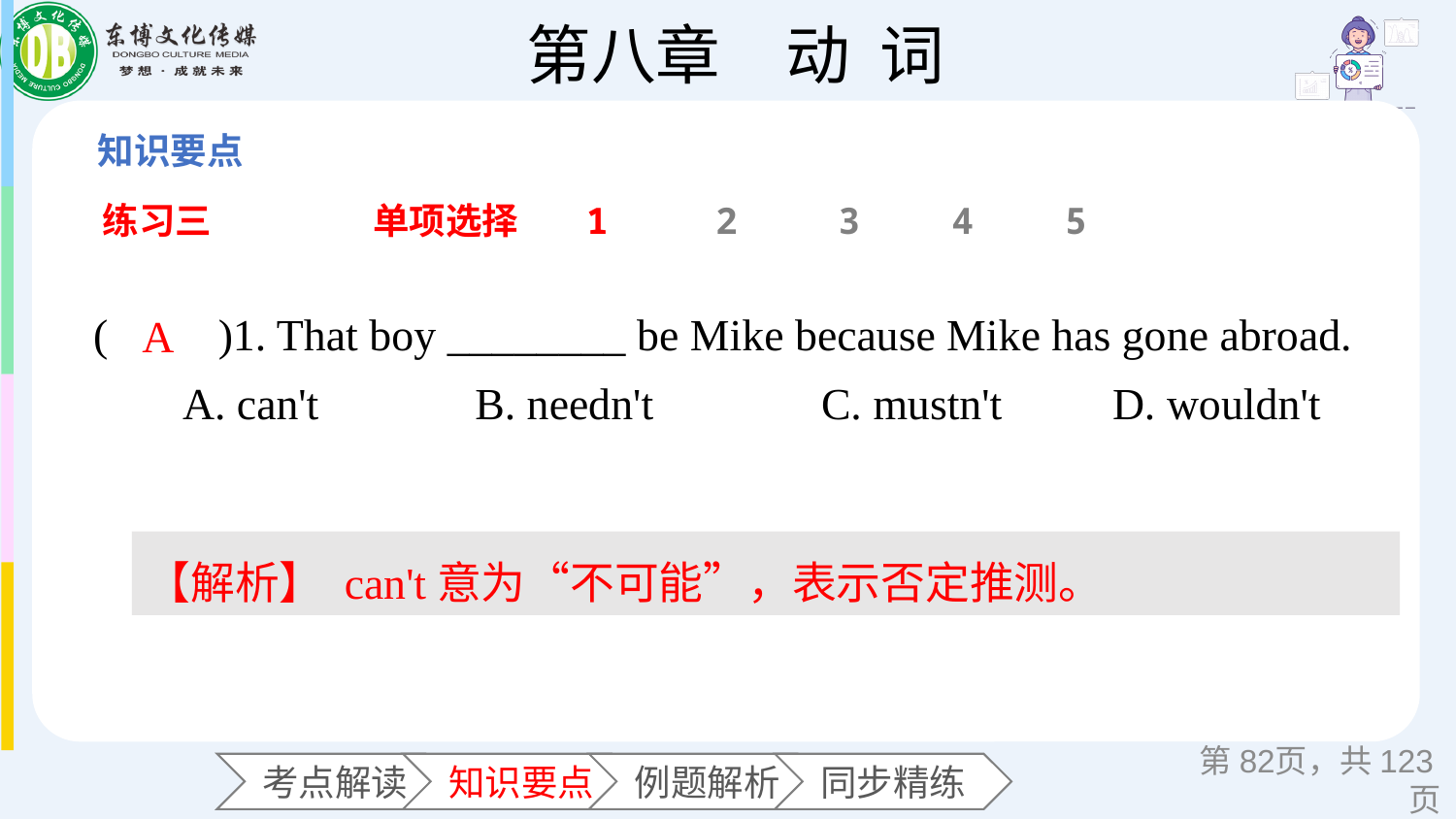

练习三
单项选择
1
2
3
4
5
(　　)1. That boy ________ be Mike because Mike has gone abroad.
        A. can't              B. needn't     	C. mustn't    	D. wouldn't
A
【解析】 can't意为“不可能”，表示否定推测。
第82页，共123页